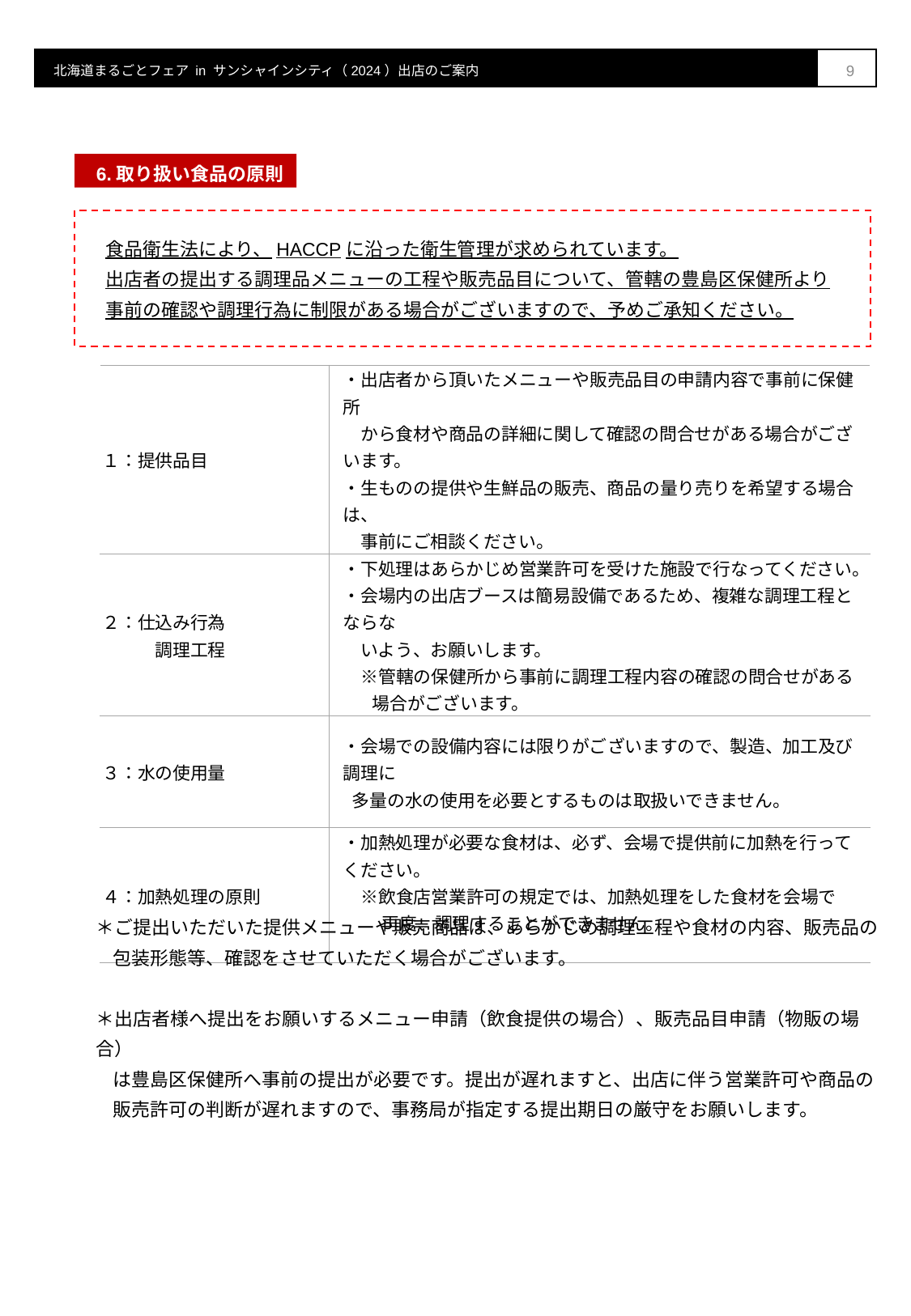

9

6.取り扱い食品の原則

食品衛生法により、HACCPに沿った衛生管理が求められています。
出店者の提出する調理品メニューの工程や販売品目について、管轄の豊島区保健所より
事前の確認や調理行為に制限がある場合がございますので、予めご承知ください。
| １：提供品目 | ・出店者から頂いたメニューや販売品目の申請内容で事前に保健所 　から食材や商品の詳細に関して確認の問合せがある場合がございます。 ・生ものの提供や生鮮品の販売、商品の量り売りを希望する場合は、 　事前にご相談ください。 |
| --- | --- |
| ２：仕込み行為 　　　調理工程 | ・下処理はあらかじめ営業許可を受けた施設で行なってください。 ・会場内の出店ブースは簡易設備であるため、複雑な調理工程とならな 　いよう、お願いします。 　※管轄の保健所から事前に調理工程内容の確認の問合せがある 　 場合がございます。 |
| ３：水の使用量 | ・会場での設備内容には限りがございますので、製造、加工及び調理に 多量の水の使用を必要とするものは取扱いできません。 |
| ４：加熱処理の原則 | ・加熱処理が必要な食材は、必ず、会場で提供前に加熱を行ってください。 　※飲食店営業許可の規定では、加熱処理をした食材を会場で 　　 再度、調理することができません。 |
＊ご提出いただいた提供メニューや販売商品は、あらかじめ調理工程や食材の内容、販売品の
   包装形態等、確認をさせていただく場合がございます。

＊出店者様へ提出をお願いするメニュー申請（飲食提供の場合）、販売品目申請（物販の場合）
   は豊島区保健所へ事前の提出が必要です。提出が遅れますと、出店に伴う営業許可や商品の
   販売許可の判断が遅れますので、事務局が指定する提出期日の厳守をお願いします。